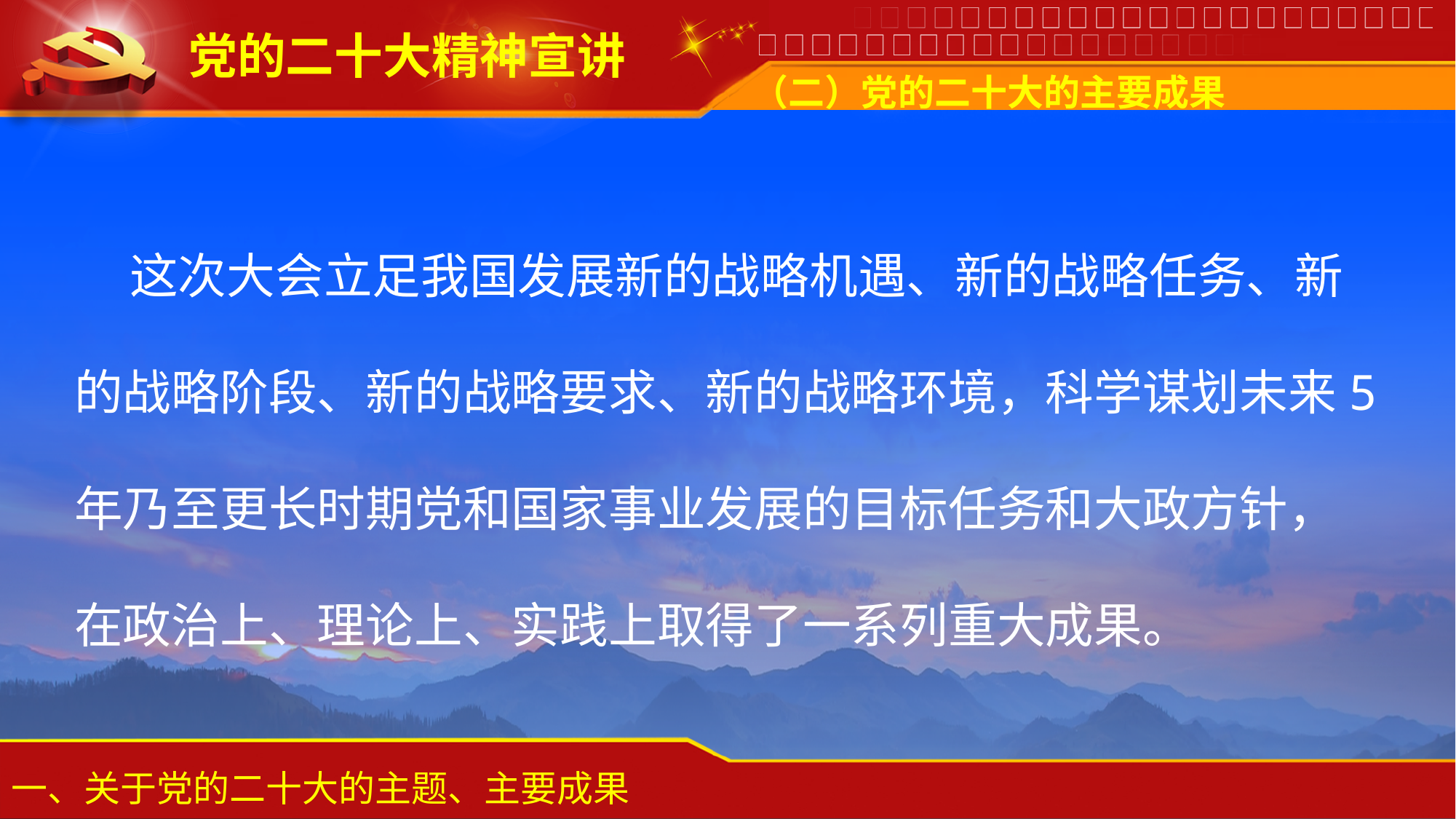

党的二十大精神宣讲
（二）党的二十大的主要成果
    这次大会立足我国发展新的战略机遇、新的战略任务、新的战略阶段、新的战略要求、新的战略环境，科学谋划未来5年乃至更长时期党和国家事业发展的目标任务和大政方针，在政治上、理论上、实践上取得了一系列重大成果。
一、关于党的二十大的主题、主要成果